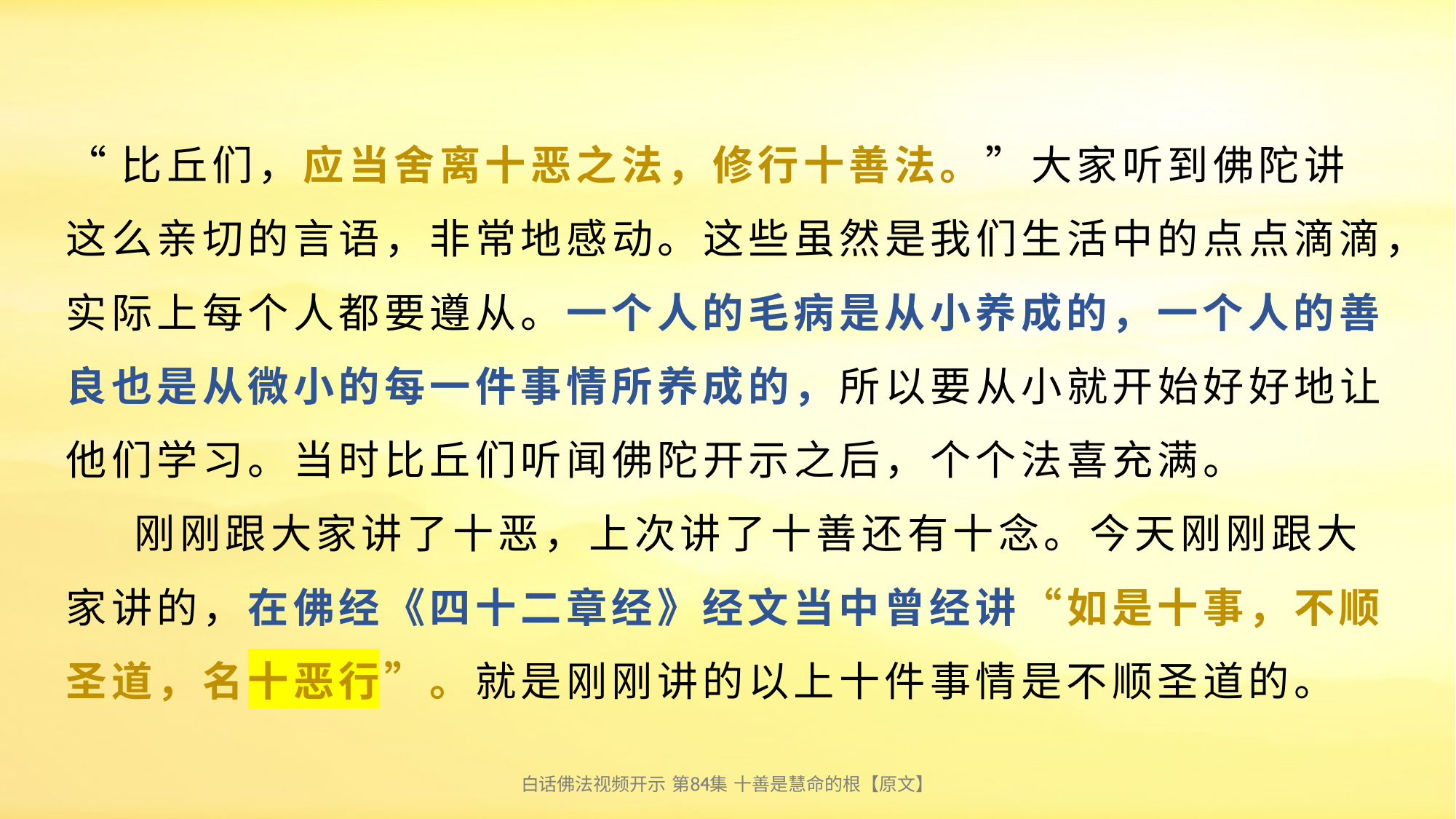

# “比丘们，应当舍离十恶之法，修行十善法。”大家听到佛陀讲这么亲切的言语，非常地感动。这些虽然是我们生活中的点点滴滴，实际上每个人都要遵从。一个人的毛病是从小养成的，一个人的善良也是从微小的每一件事情所养成的，所以要从小就开始好好地让他们学习。当时比丘们听闻佛陀开示之后，个个法喜充满。 刚刚跟大家讲了十恶，上次讲了十善还有十念。今天刚刚跟大家讲的，在佛经《四十二章经》经文当中曾经讲“如是十事，不顺圣道，名十恶行”。就是刚刚讲的以上十件事情是不顺圣道的。
白话佛法视频开示 第84集 十善是慧命的根【原文】